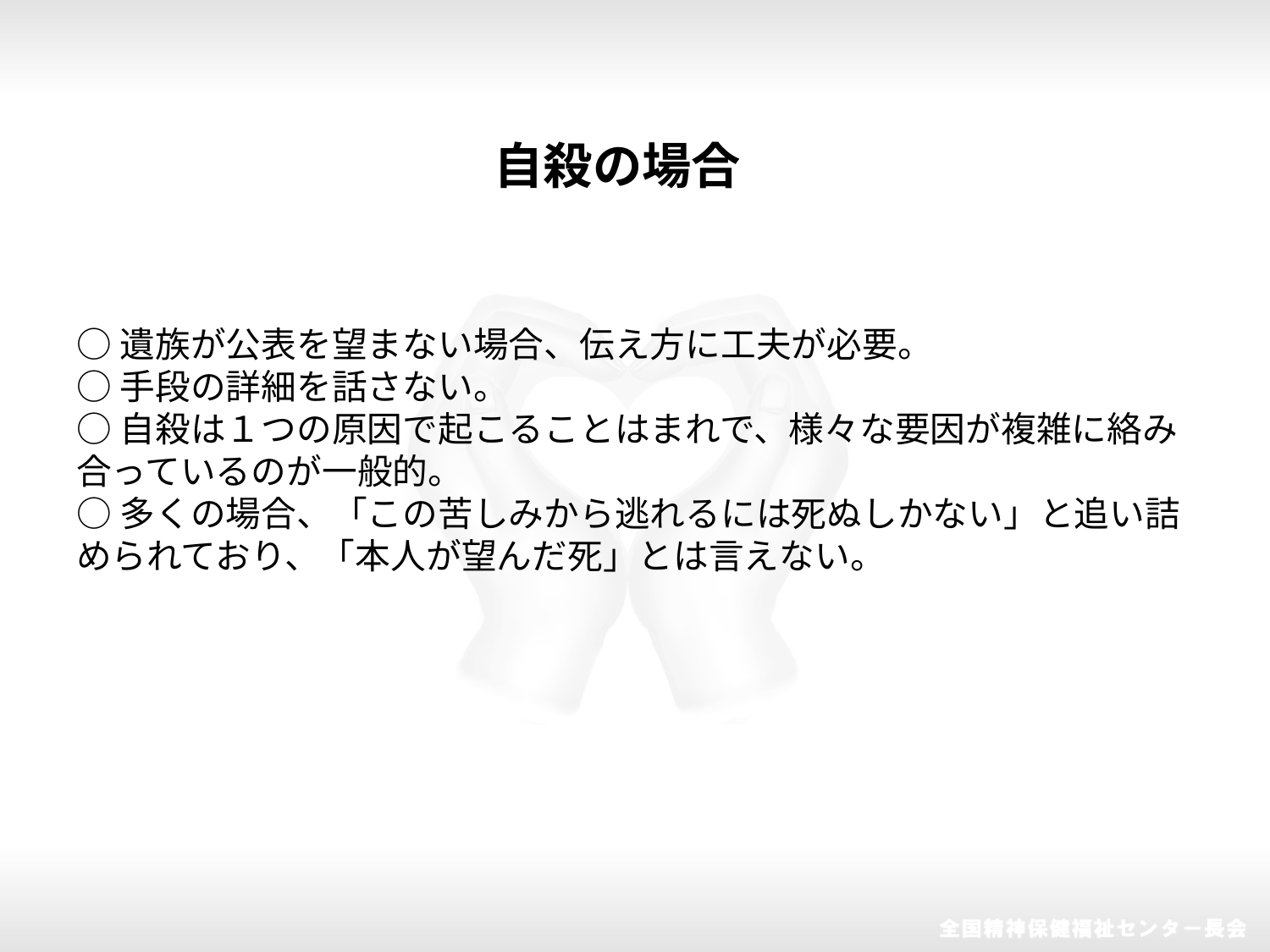

自殺の場合
○遺族が公表を望まない場合、伝え方に工夫が必要。
○手段の詳細を話さない。
○自殺は１つの原因で起こることはまれで、様々な要因が複雑に絡み合っているのが一般的。
○多くの場合、「この苦しみから逃れるには死ぬしかない」と追い詰められており、「本人が望んだ死」とは言えない。